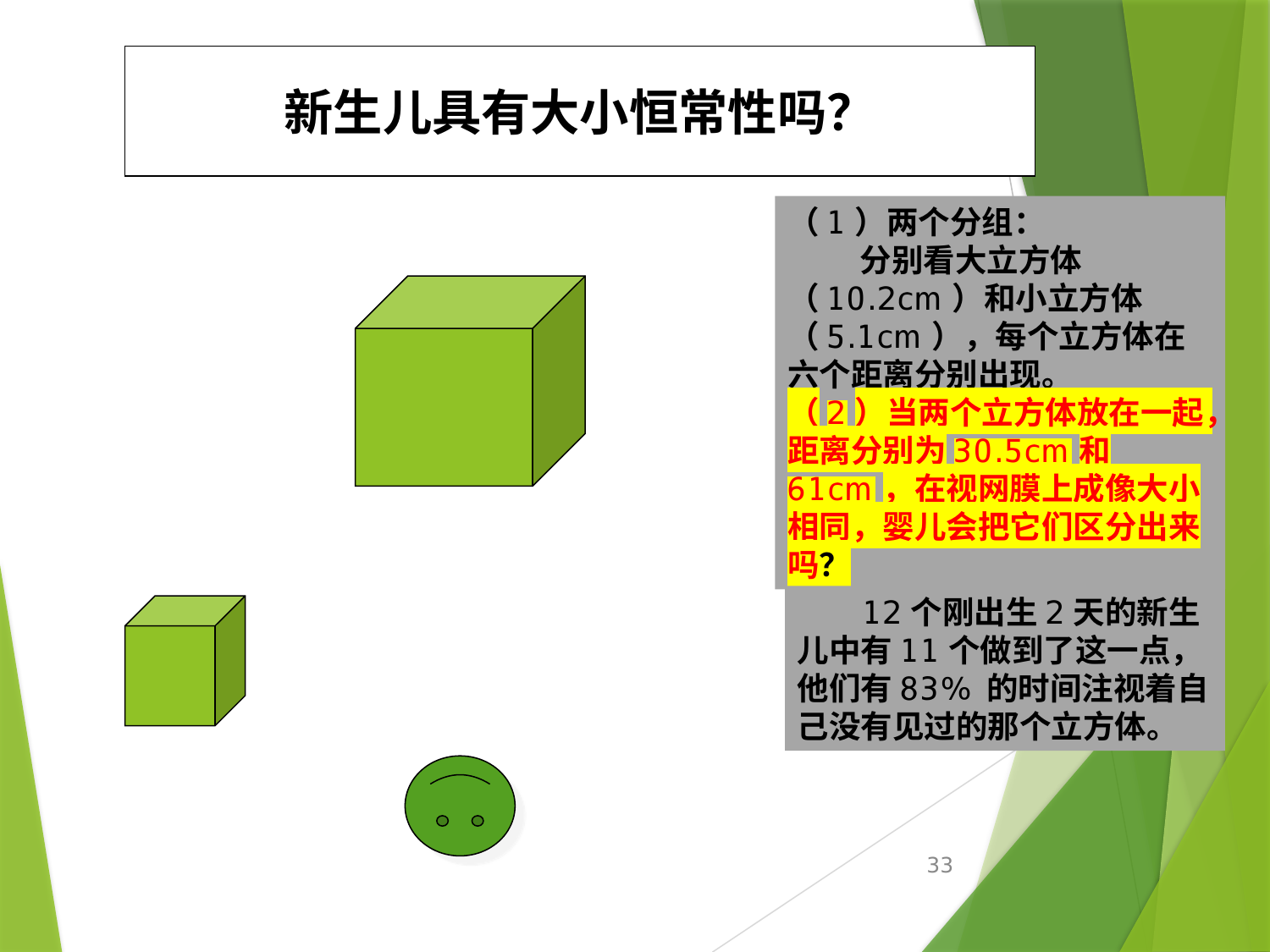

新生儿具有大小恒常性吗？
（1）两个分组：
         分别看大立方体（10.2cm）和小立方体（5.1cm），每个立方体在六个距离分别出现。
（2）当两个立方体放在一起，距离分别为30.5cm和61cm，在视网膜上成像大小相同，婴儿会把它们区分出来吗？

       12个刚出生2天的新生儿中有11个做到了这一点，他们有83%的时间注视着自己没有见过的那个立方体。
33